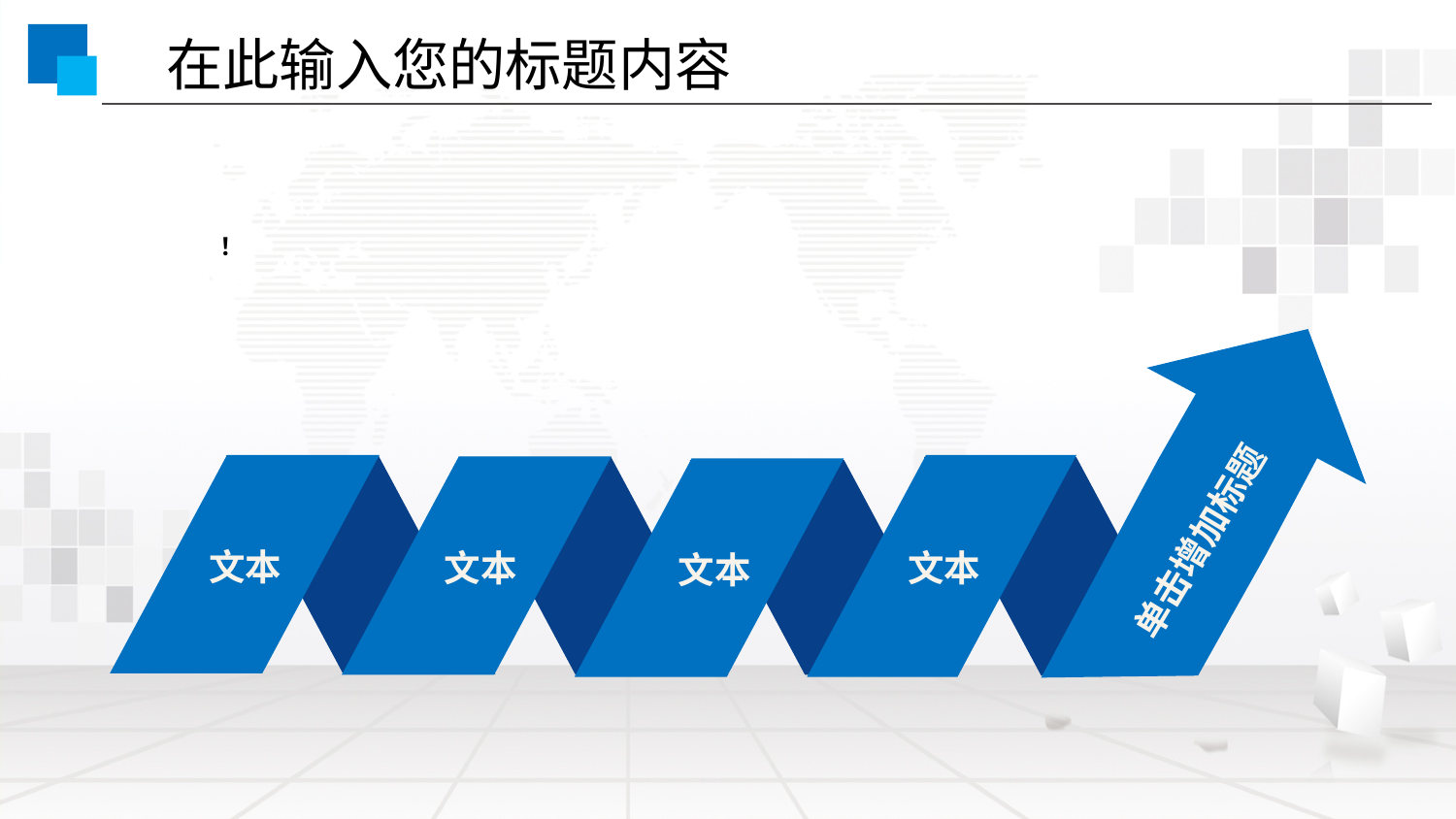

在此输入您的标题内容
！

单击增加标题

文本

文本

文本

文本